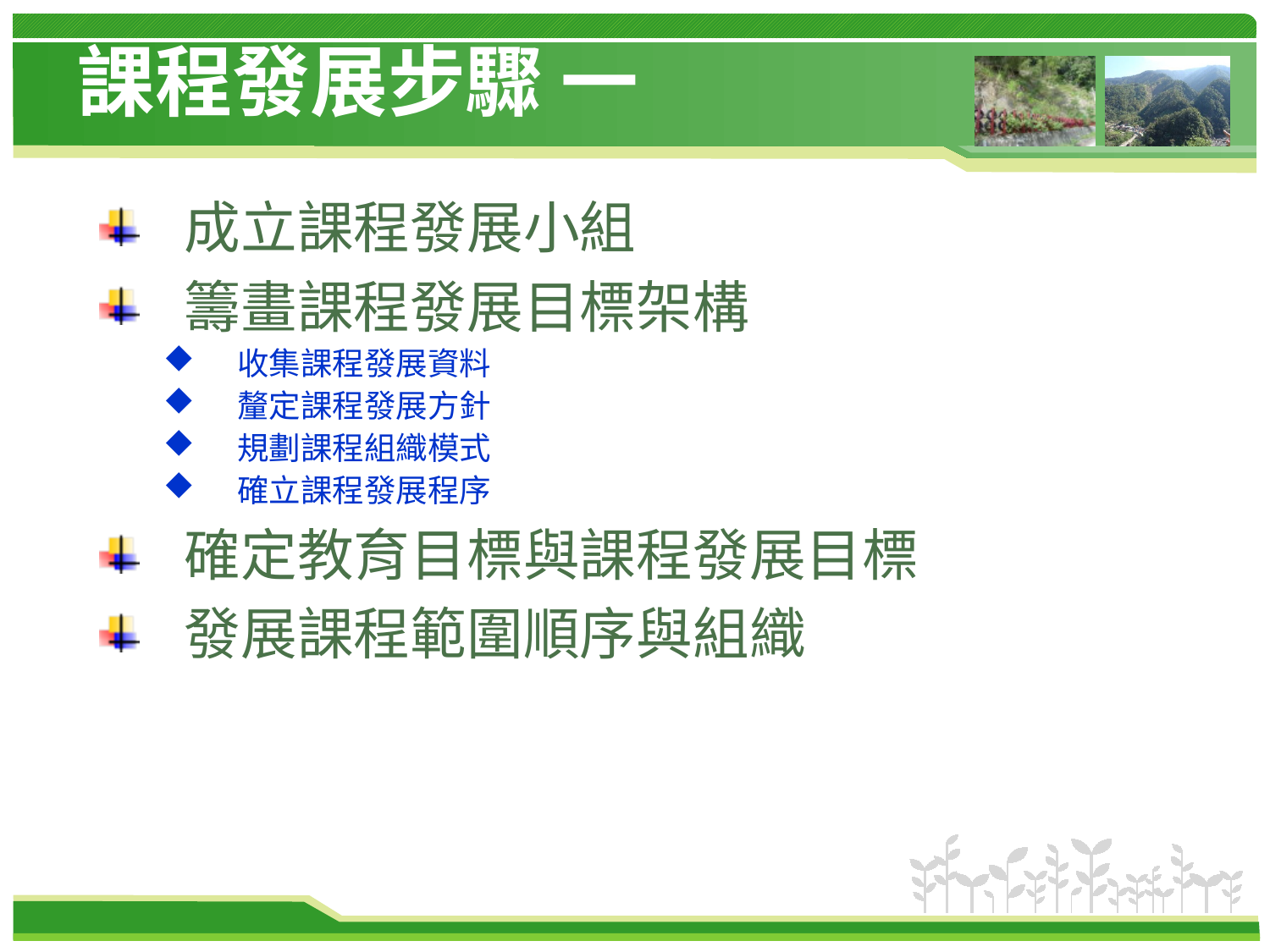

課程發展步驟 一
成立課程發展小組
籌畫課程發展目標架構
收集課程發展資料
釐定課程發展方針
規劃課程組織模式
確立課程發展程序
確定教育目標與課程發展目標
發展課程範圍順序與組織